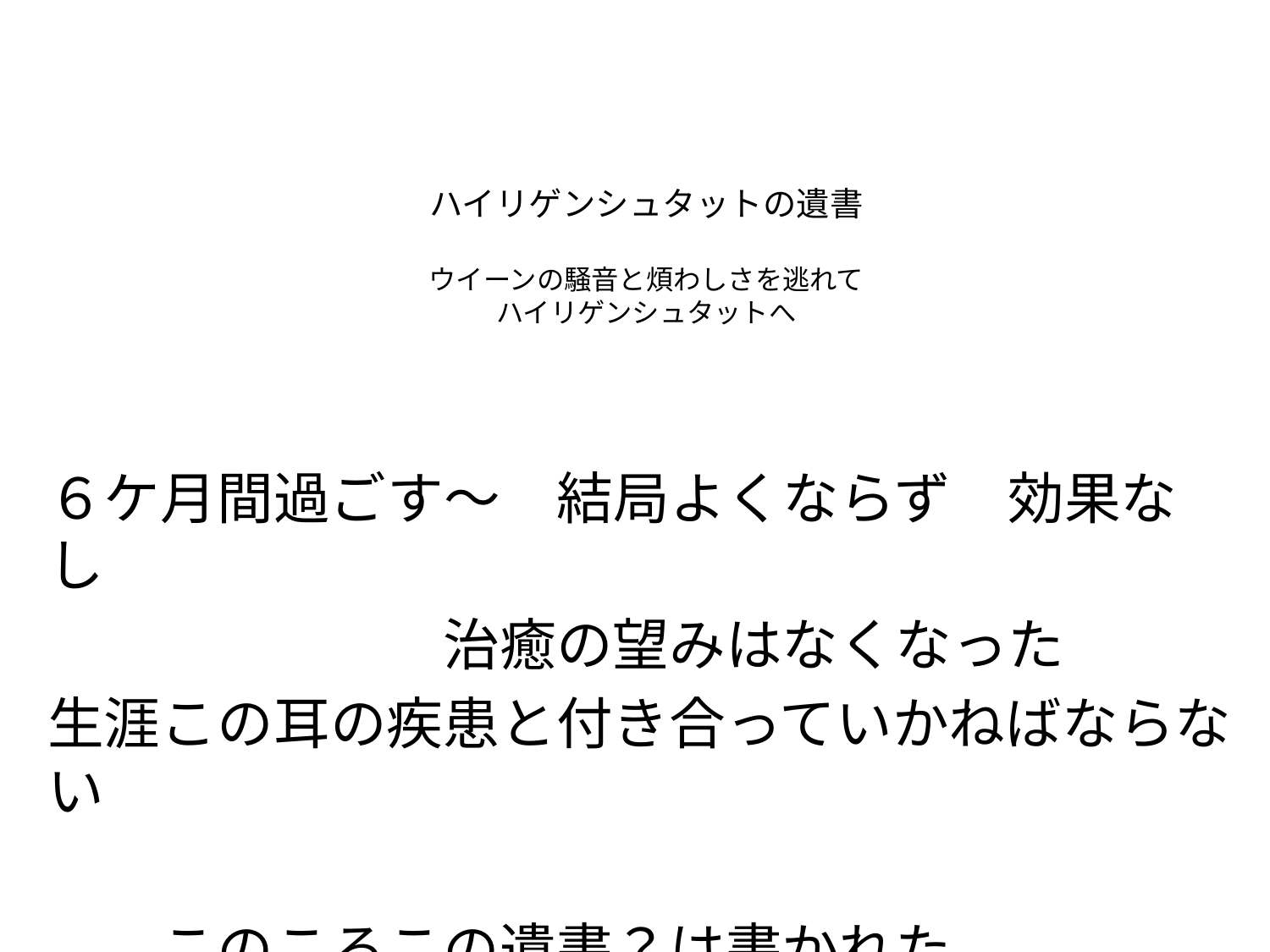

# ハイリゲンシュタットの遺書 ウイーンの騒音と煩わしさを逃れて ハイリゲンシュタットへ
６ケ月間過ごす～　結局よくならず　効果なし
　　　　　　　治癒の望みはなくなった
生涯この耳の疾患と付き合っていかねばならない

　　このころこの遺書？は書かれた。